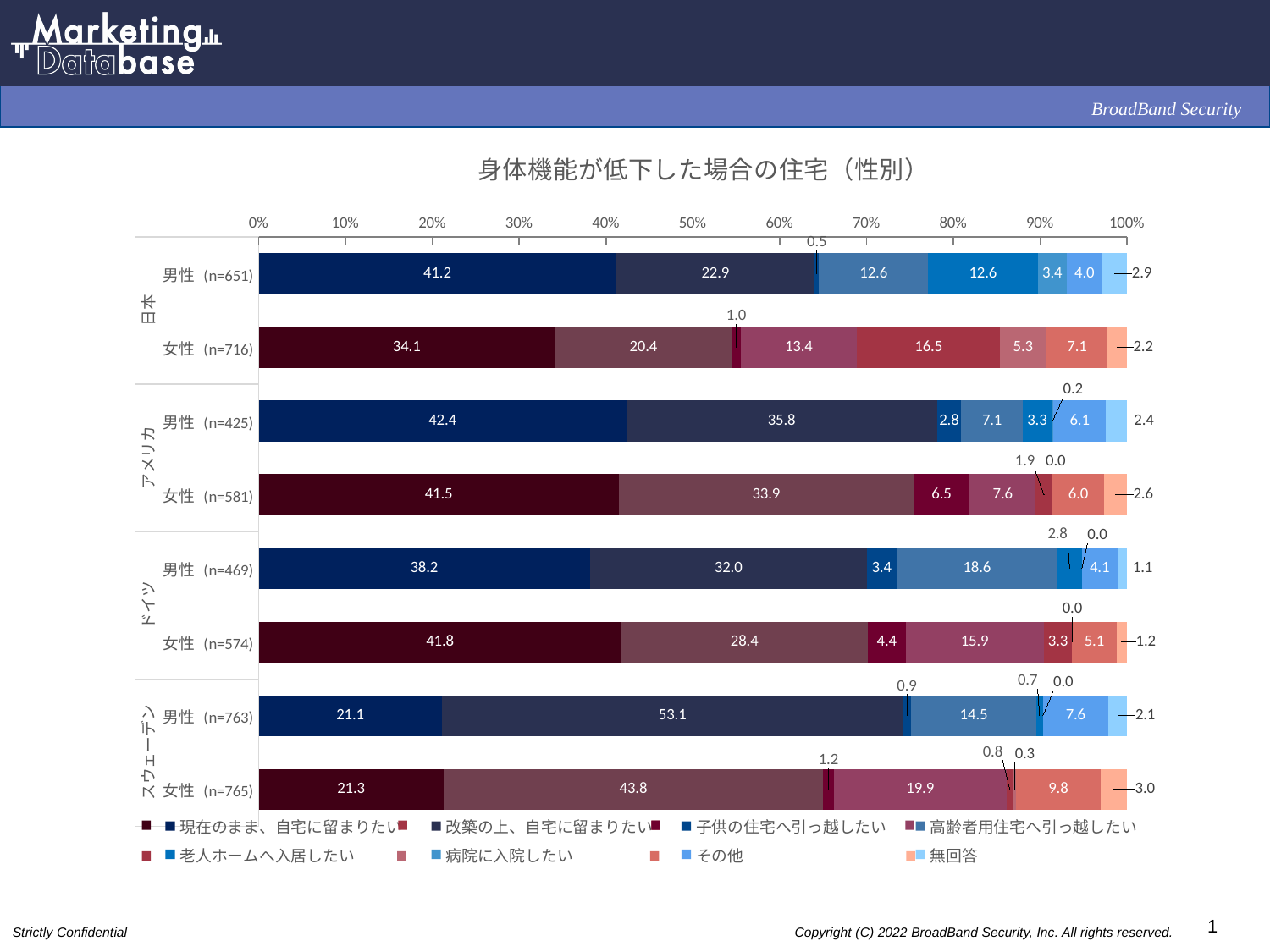

### Chart: 身体機能が低下した場合の住宅（性別）

| Category | 現在のまま、自宅に留まりたい | 改築の上、自宅に留まりたい | 子供の住宅へ引っ越したい | 高齢者用住宅へ引っ越したい | 老人ホームへ入居したい | 病院に入院したい | その他 | 無回答 |
|---|---|---|---|---|---|---|---|---|
| 男性 (n=651) | 41.2 | 22.9 | 0.5 | 12.6 | 12.6 | 3.4 | 4.0 | 2.9 |
| 女性 (n=716) | 34.1 | 20.4 | 1.0 | 13.4 | 16.5 | 5.3 | 7.1 | 2.2 |
| 男性 (n=425) | 42.4 | 35.8 | 2.8 | 7.1 | 3.3 | 0.2 | 6.1 | 2.4 |
| 女性 (n=581) | 41.5 | 33.9 | 6.5 | 7.6 | 1.9 | 0.0 | 6.0 | 2.6 |
| 男性 (n=469) | 38.2 | 32.0 | 3.4 | 18.6 | 2.8 | 0.0 | 4.1 | 1.1 |
| 女性 (n=574) | 41.8 | 28.4 | 4.4 | 15.9 | 3.3 | 0.0 | 5.1 | 1.2 |
| 男性 (n=763) | 21.1 | 53.1 | 0.9 | 14.5 | 0.7 | 0.0 | 7.6 | 2.1 |
| 女性 (n=765) | 21.3 | 43.8 | 1.2 | 19.9 | 0.8 | 0.3 | 9.8 | 3.0 |